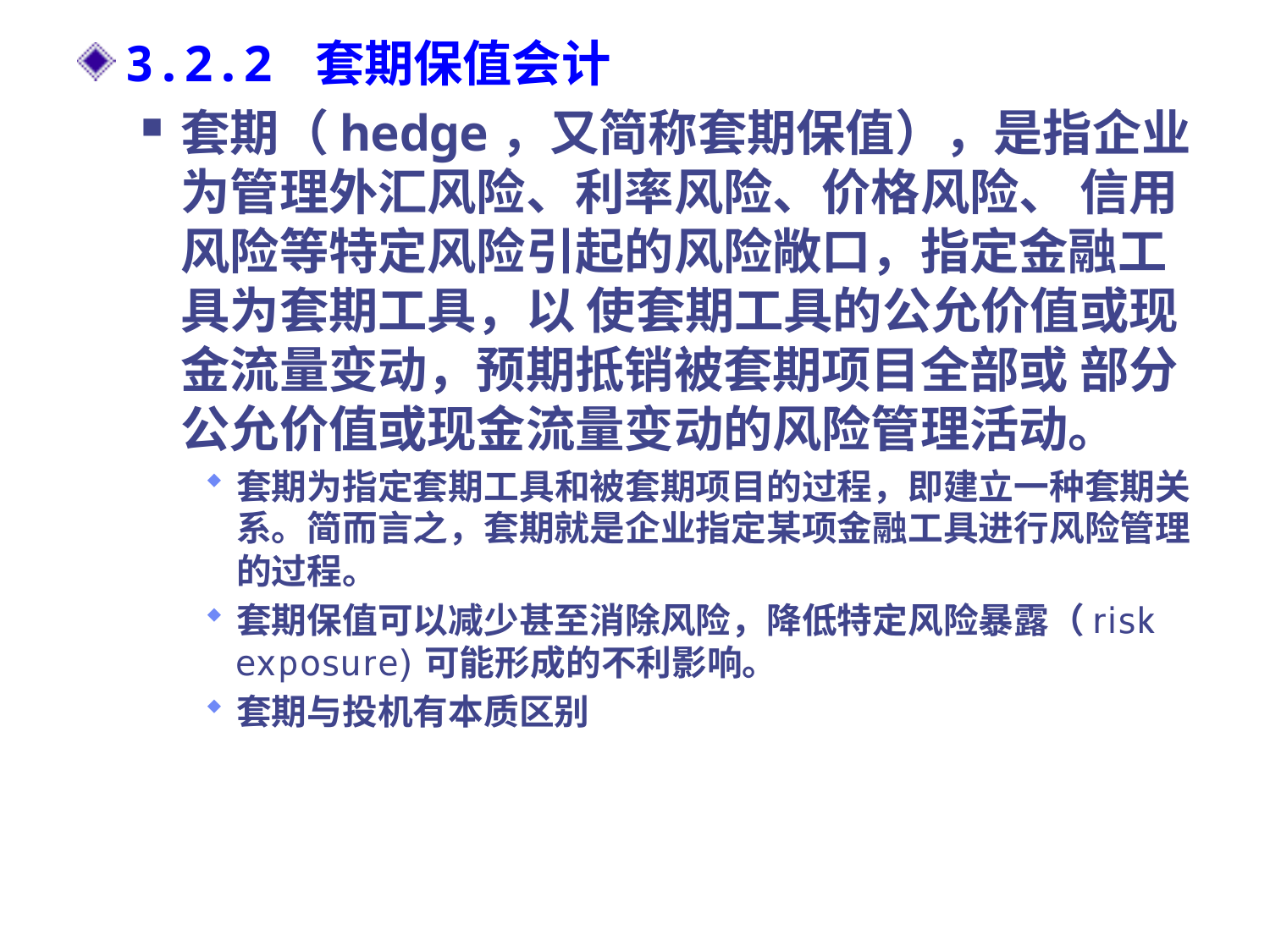

3.2.2 套期保值会计
套期（hedge，又简称套期保值），是指企业为管理外汇风险、利率风险、价格风险、 信用风险等特定风险引起的风险敞口，指定金融工具为套期工具，以 使套期工具的公允价值或现金流量变动，预期抵销被套期项目全部或 部分公允价值或现金流量变动的风险管理活动。
套期为指定套期工具和被套期项目的过程，即建立一种套期关系。简而言之，套期就是企业指定某项金融工具进行风险管理的过程。
套期保值可以减少甚至消除风险，降低特定风险暴露（risk exposure)可能形成的不利影响。
套期与投机有本质区别